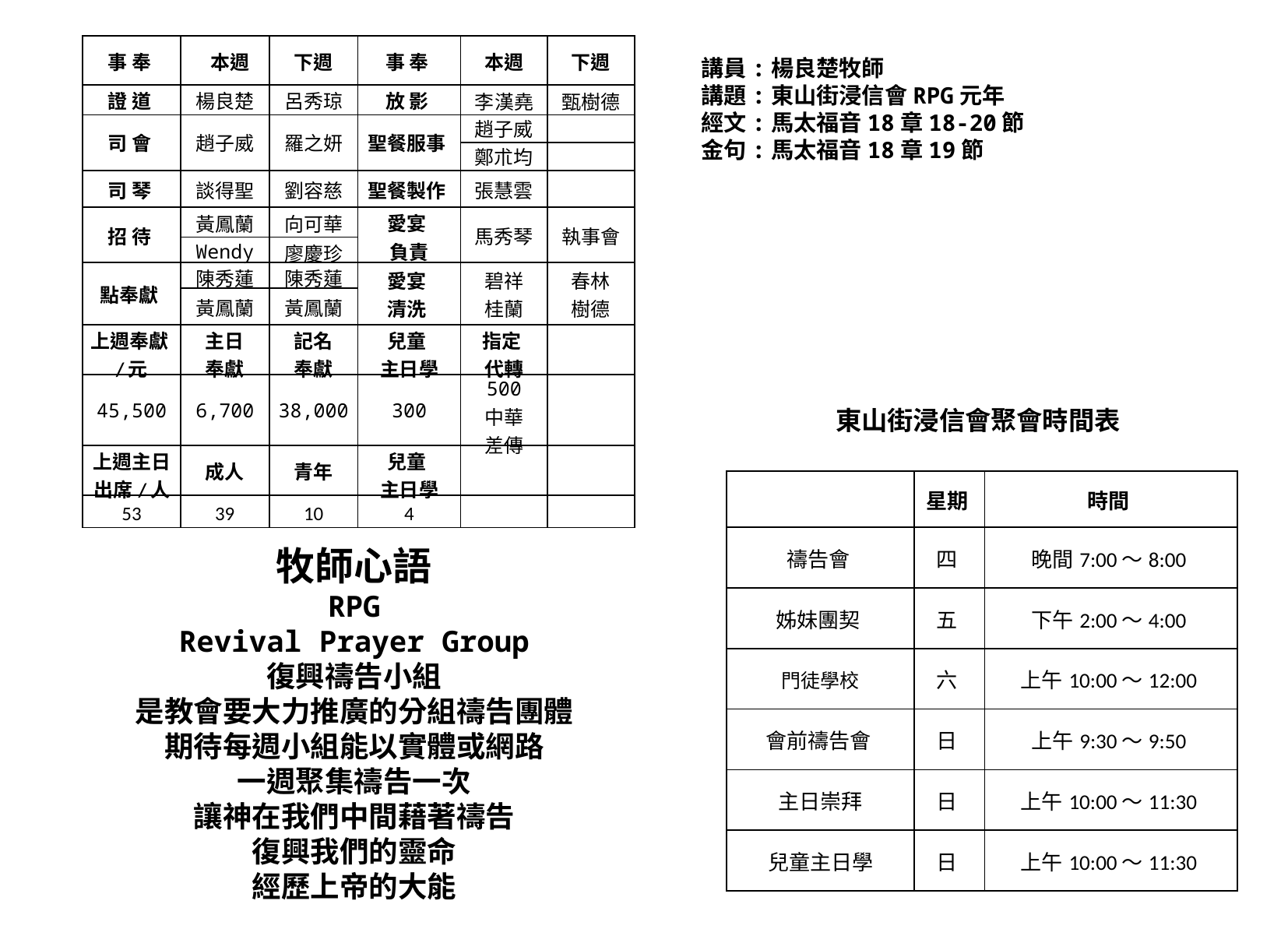

| 事 奉 | 本週 | 下週 | 事 奉 | 本週 | 下週 |
| --- | --- | --- | --- | --- | --- |
| 證 道 | 楊良楚 | 呂秀琼 | 放 影 | 李漢堯 | 甄樹德 |
| 司 會 | 趙子威 | 羅之妍 | 聖餐服事 | 趙子威 |  |
|  |  |  |  | 鄭朮均 |  |
| 司 琴 | 談得聖 | 劉容慈 | 聖餐製作 | 張慧雲 |  |
| 招 待 | 黃鳳蘭 | 向可華 | 愛宴 負責 | 馬秀琴 | 執事會 |
|  | Wendy | 廖慶珍 |  |  |  |
| 點奉獻 | 陳秀蓮 | 陳秀蓮 | 愛宴 清洗 | 碧祥 桂蘭 | 春林 樹德 |
|  | 黃鳳蘭 | 黃鳳蘭 |  |  |  |
| 上週奉獻/元 | 主日 奉獻 | 記名 奉獻 | 兒童 主日學 | 指定 代轉 |  |
| 45,500 | 6,700 | 38,000 | 300 | 500 中華 差傳 |  |
| 上週主日 出席/人 | 成人 | 青年 | 兒童 主日學 |  |  |
| 53 | 39 | 10 | 4 |  |  |

講員:楊良楚牧師
講題:東山街浸信會RPG元年
經文:馬太福音18章18-20節
金句:馬太福音18章19節

東山街浸信會聚會時間表
|  | 星期 | 時間 |
| --- | --- | --- |
| 禱告會 | 四 | 晚間7:00～8:00 |
| 姊妹團契 | 五 | 下午2:00～4:00 |
| 門徒學校 | 六 | 上午10:00～12:00 |
| 會前禱告會 | 日 | 上午9:30～9:50 |
| 主日崇拜 | 日 | 上午10:00～11:30 |
| 兒童主日學 | 日 | 上午10:00～11:30 |
牧師心語
RPG
Revival Prayer Group
復興禱告小組
是教會要大力推廣的分組禱告團體
期待每週小組能以實體或網路
一週聚集禱告一次
讓神在我們中間藉著禱告
復興我們的靈命
經歷上帝的大能